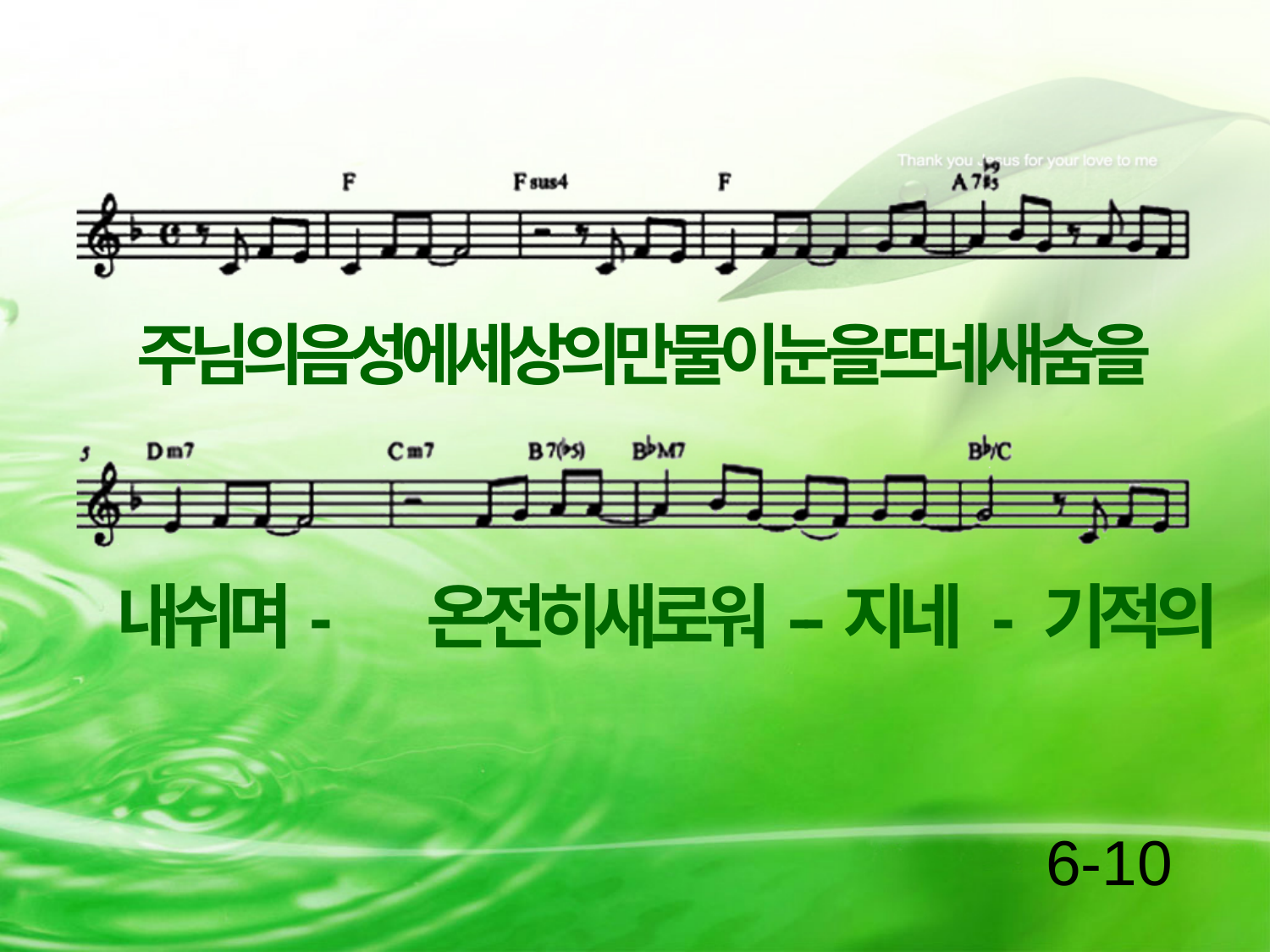

주님의음성에세상의만물이눈을뜨네새숨을
내쉬며-       온전히새로워--지네 - 기적의
6-10